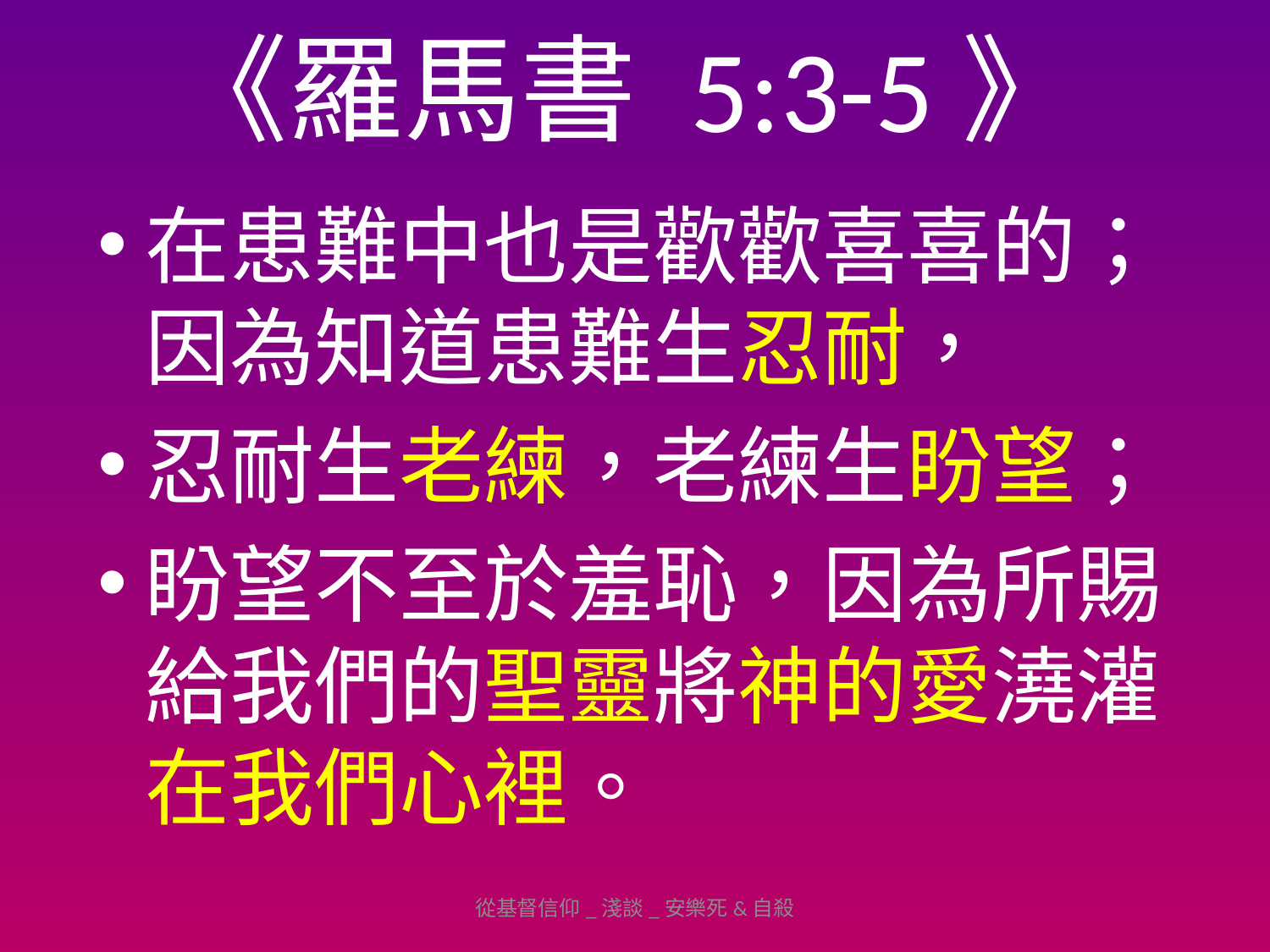

# 《羅馬書 5:3-5》
在患難中也是歡歡喜喜的；因為知道患難生忍耐，
忍耐生老練，老練生盼望；
盼望不至於羞恥，因為所賜給我們的聖靈將神的愛澆灌在我們心裡。
從基督信仰_淺談_安樂死&自殺